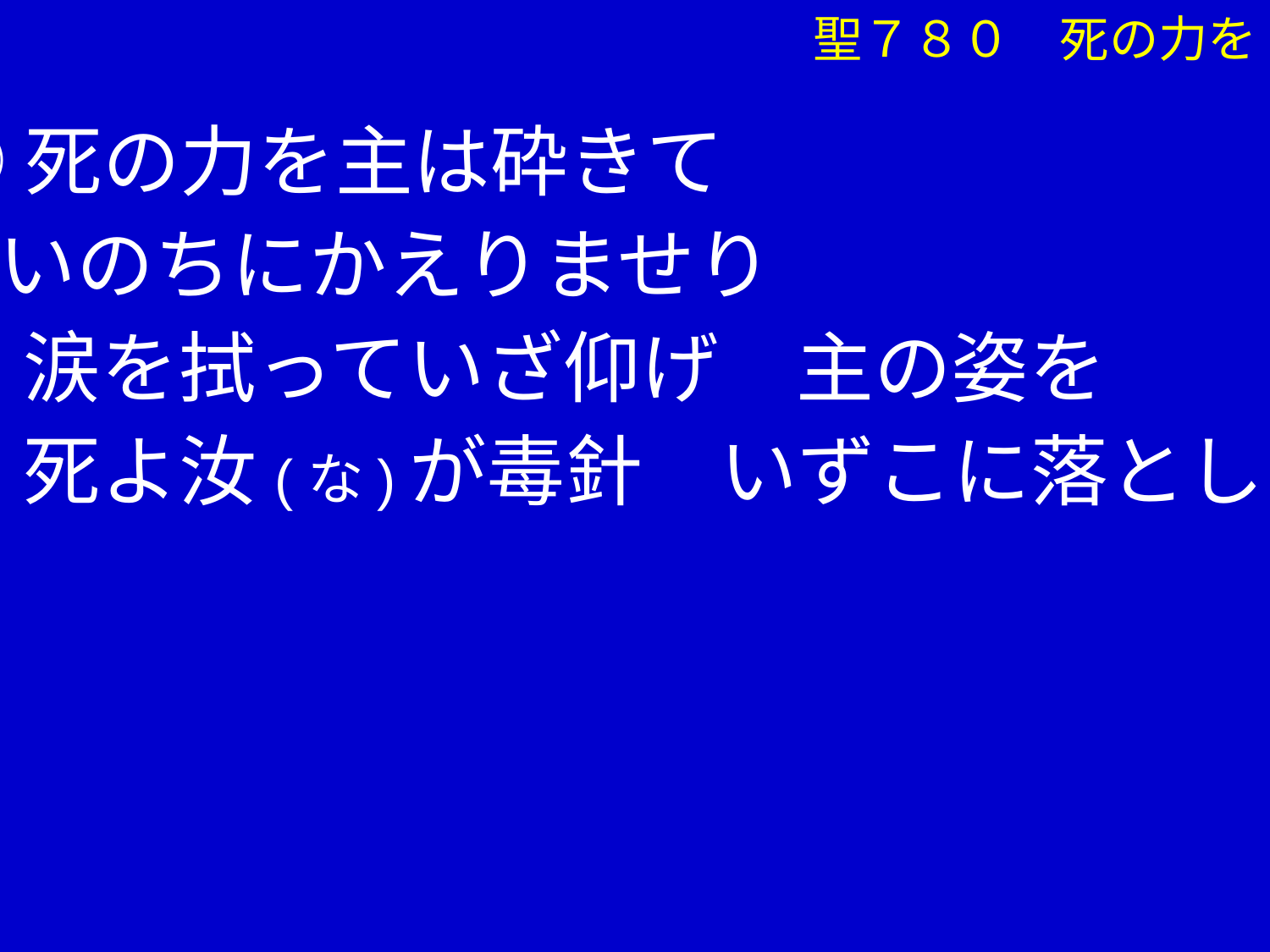

聖７８０　死の力を
①死の力を主は砕きて
   いのちにかえりませり
　 涙を拭っていざ仰げ　主の姿を
　 死よ汝(な)が毒針　いずこに落としし